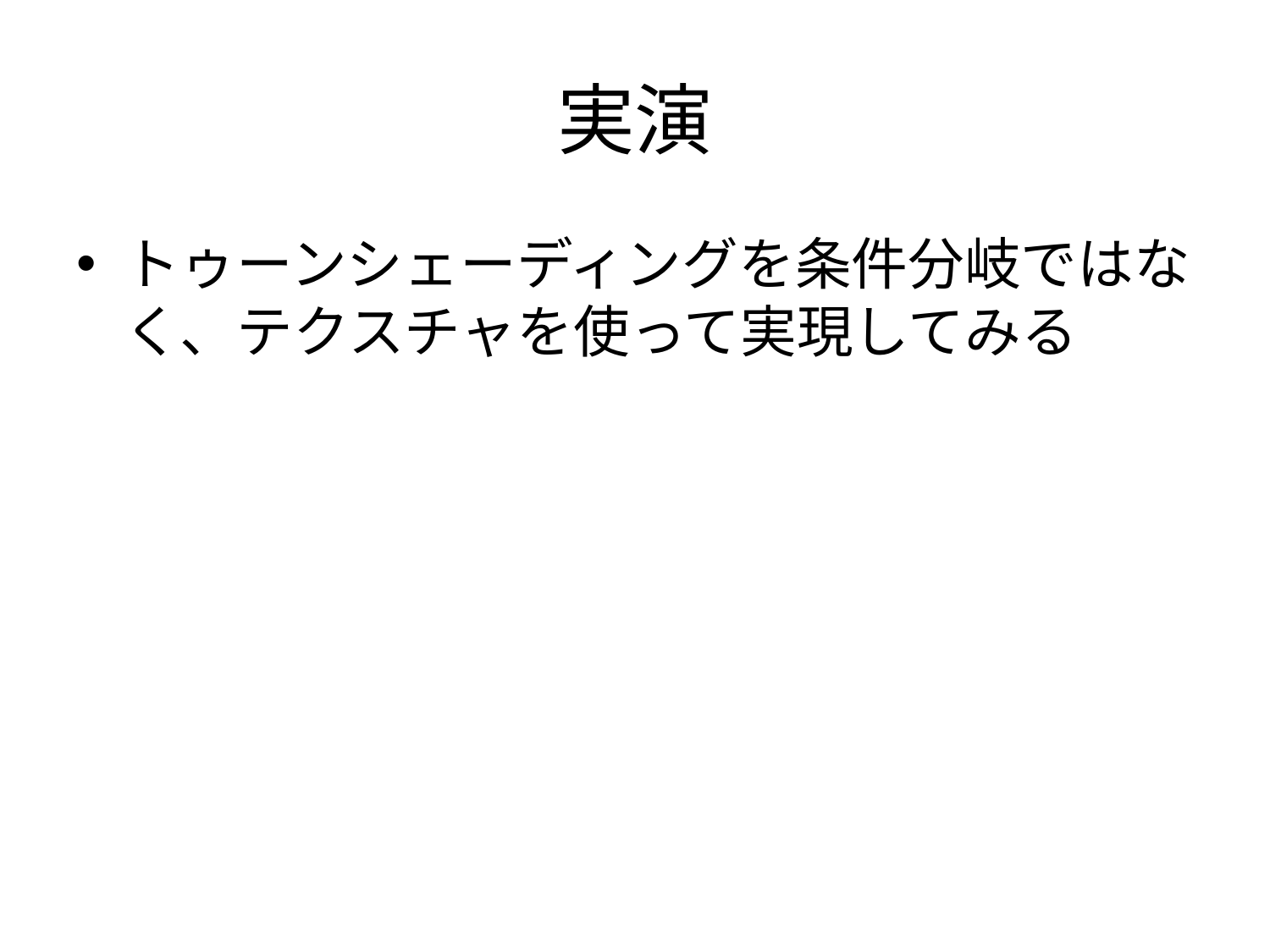

# 実演
トゥーンシェーディングを条件分岐ではなく、テクスチャを使って実現してみる